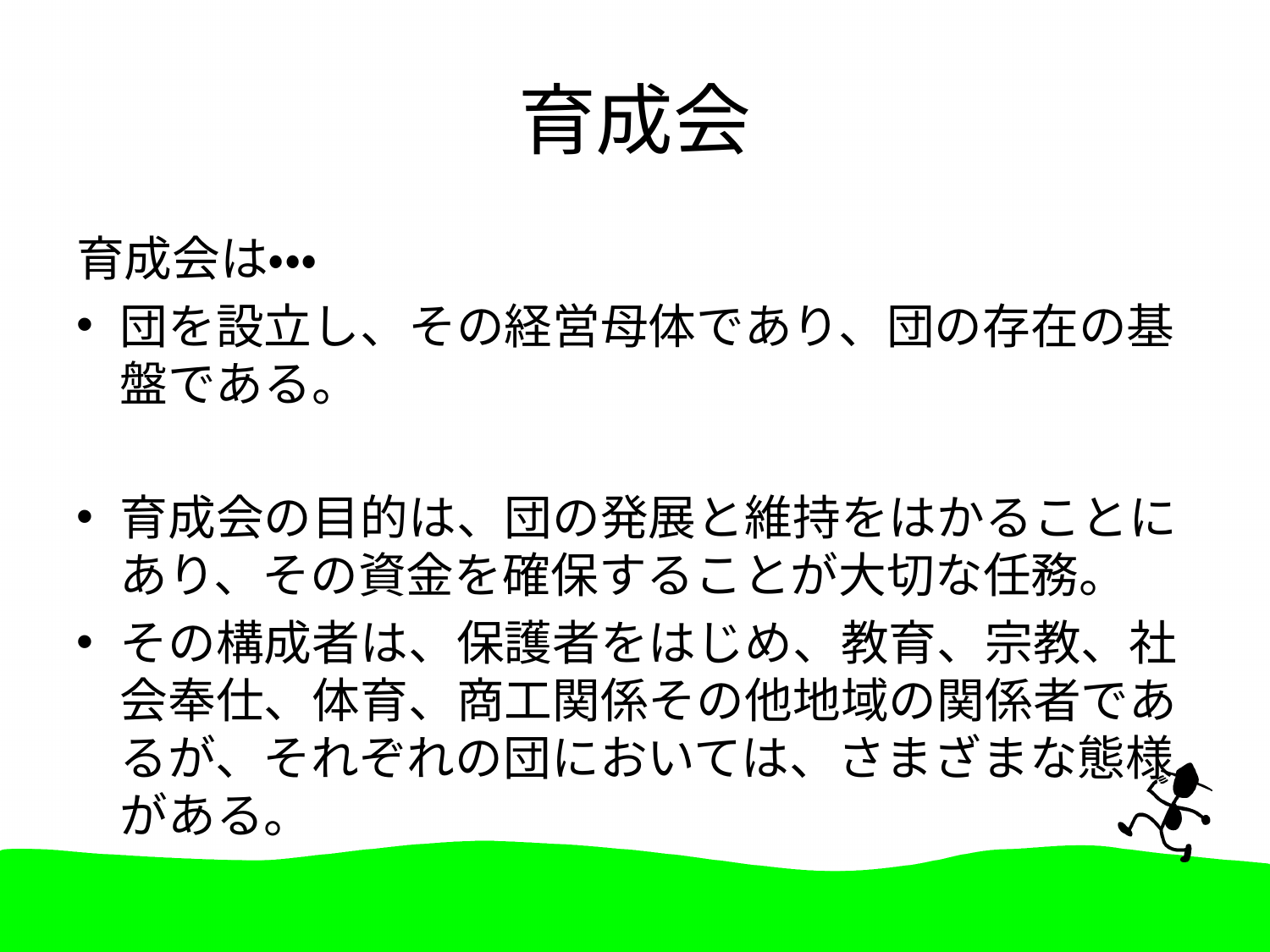

# 育成会
育成会は・・・
団を設立し、その経営母体であり、団の存在の基盤である。

育成会の目的は、団の発展と維持をはかることにあり、その資金を確保することが大切な任務。
その構成者は、保護者をはじめ、教育、宗教、社会奉仕、体育、商工関係その他地域の関係者であるが、それぞれの団においては、さまざまな態様がある。